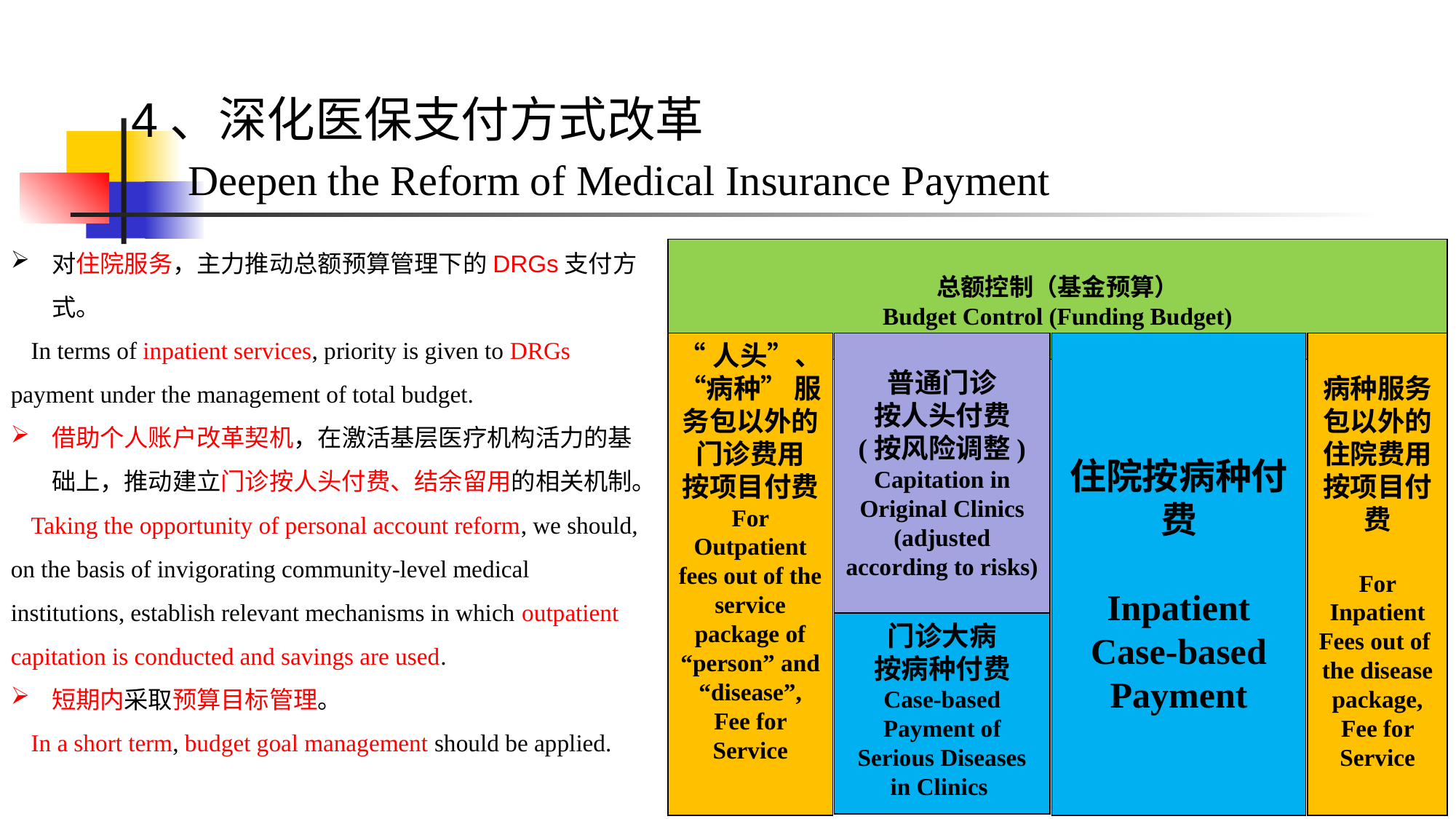

4、深化医保支付方式改革
    Deepen the Reform of Medical Insurance Payment

对住院服务，主力推动总额预算管理下的DRGs支付方式。
   In terms of inpatient services, priority is given to DRGs payment under the management of total budget.
借助个人账户改革契机，在激活基层医疗机构活力的基础上，推动建立门诊按人头付费、结余留用的相关机制。
   Taking the opportunity of personal account reform, we should, on the basis of invigorating community-level medical institutions, establish relevant mechanisms in which outpatient capitation is conducted and savings are used.
短期内采取预算目标管理。
   In a short term, budget goal management should be applied.

总额控制（基金预算）
Budget Control (Funding Budget)

“人头”、“病种” 服务包以外的
门诊费用
按项目付费
For Outpatient fees out of the service package of “person” and “disease”, Fee for Service

普通门诊
按人头付费
(按风险调整)
Capitation in Original Clinics (adjusted according to risks)

住院按病种付费

Inpatient Case-based Payment

病种服务包以外的住院费用按项目付费

For Inpatient Fees out of  the disease package, Fee for Service
门诊大病
按病种付费
Case-based Payment of Serious Diseases in Clinics